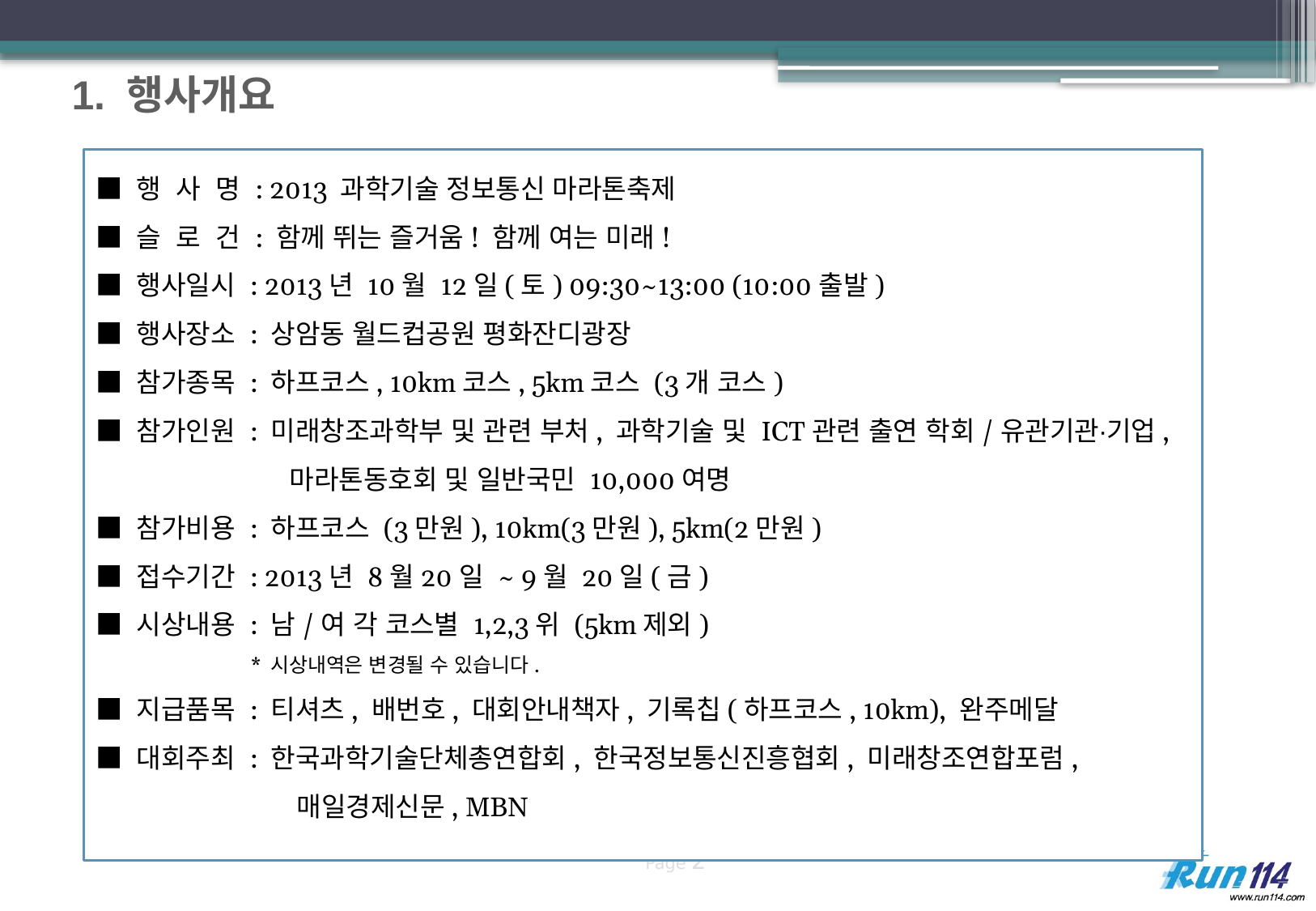

1. 행사개요
■ 행  사  명 : 2013 과학기술 정보통신 마라톤축제
■ 슬  로  건 : 함께 뛰는 즐거움! 함께 여는 미래!
■ 행사일시 : 2013년 10월 12일(토) 09:30~13:00 (10:00출발)
■ 행사장소 : 상암동 월드컵공원 평화잔디광장
■ 참가종목 : 하프코스, 10km코스, 5km코스 (3개 코스)
■ 참가인원 : 미래창조과학부 및 관련 부처, 과학기술 및 ICT관련 출연 학회/유관기관∙기업,
                         마라톤동호회 및 일반국민 10,000여명
■ 참가비용 : 하프코스 (3만원), 10km(3만원), 5km(2만원)
■ 접수기간 : 2013년 8월20일 ~ 9월 20일(금)
■ 시상내용 : 남/여 각 코스별 1,2,3위 (5km제외)
                                * 시상내역은 변경될 수 있습니다.
■ 지급품목 : 티셔츠, 배번호, 대회안내책자, 기록칩(하프코스, 10km), 완주메달
■ 대회주최 : 한국과학기술단체총연합회, 한국정보통신진흥협회, 미래창조연합포럼,
                          매일경제신문, MBN